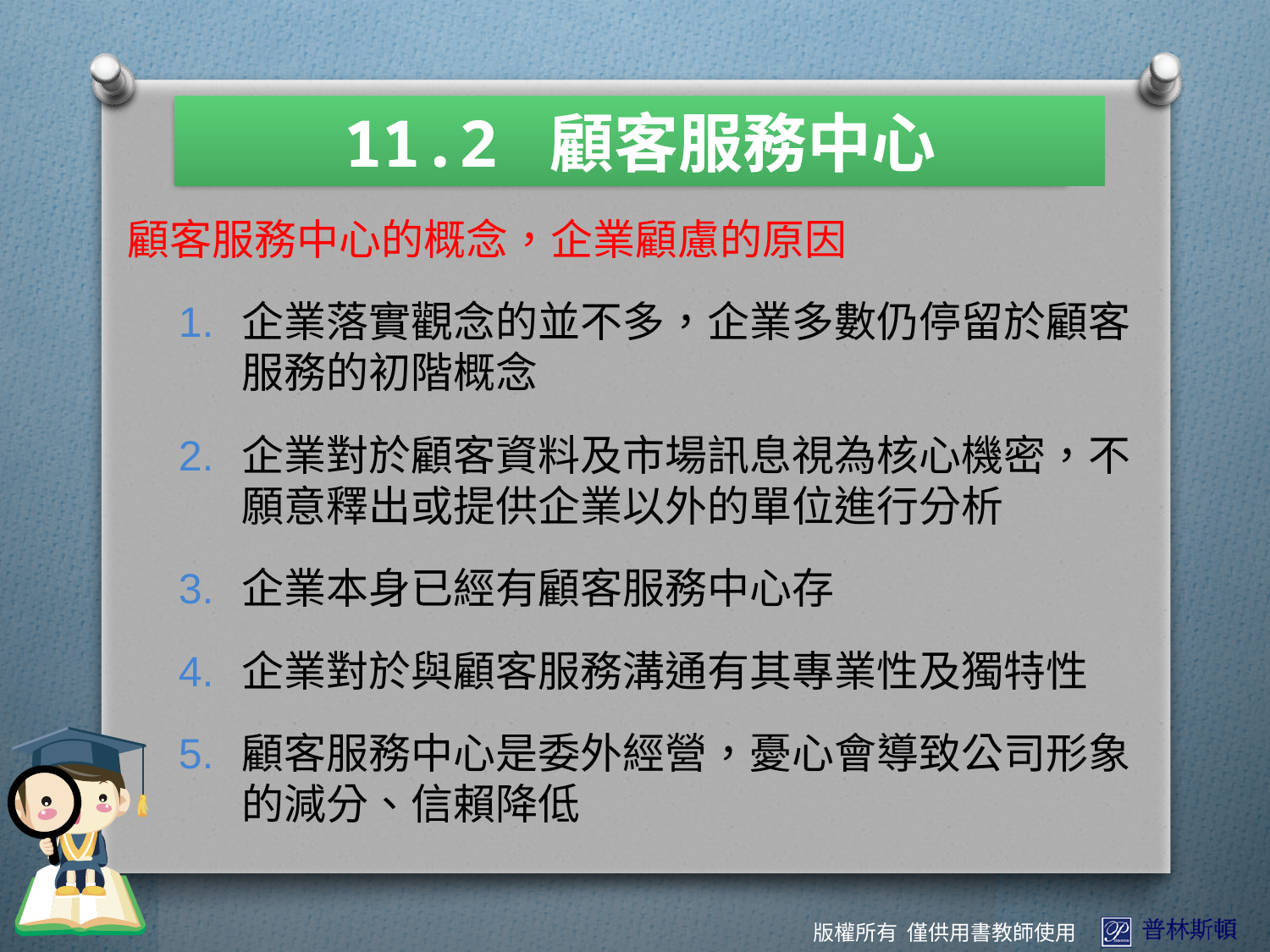

11.2 顧客服務中心
顧客服務中心的概念，企業顧慮的原因
企業落實觀念的並不多，企業多數仍停留於顧客服務的初階概念
企業對於顧客資料及市場訊息視為核心機密，不願意釋出或提供企業以外的單位進行分析
企業本身已經有顧客服務中心存
企業對於與顧客服務溝通有其專業性及獨特性
顧客服務中心是委外經營，憂心會導致公司形象的減分、信賴降低